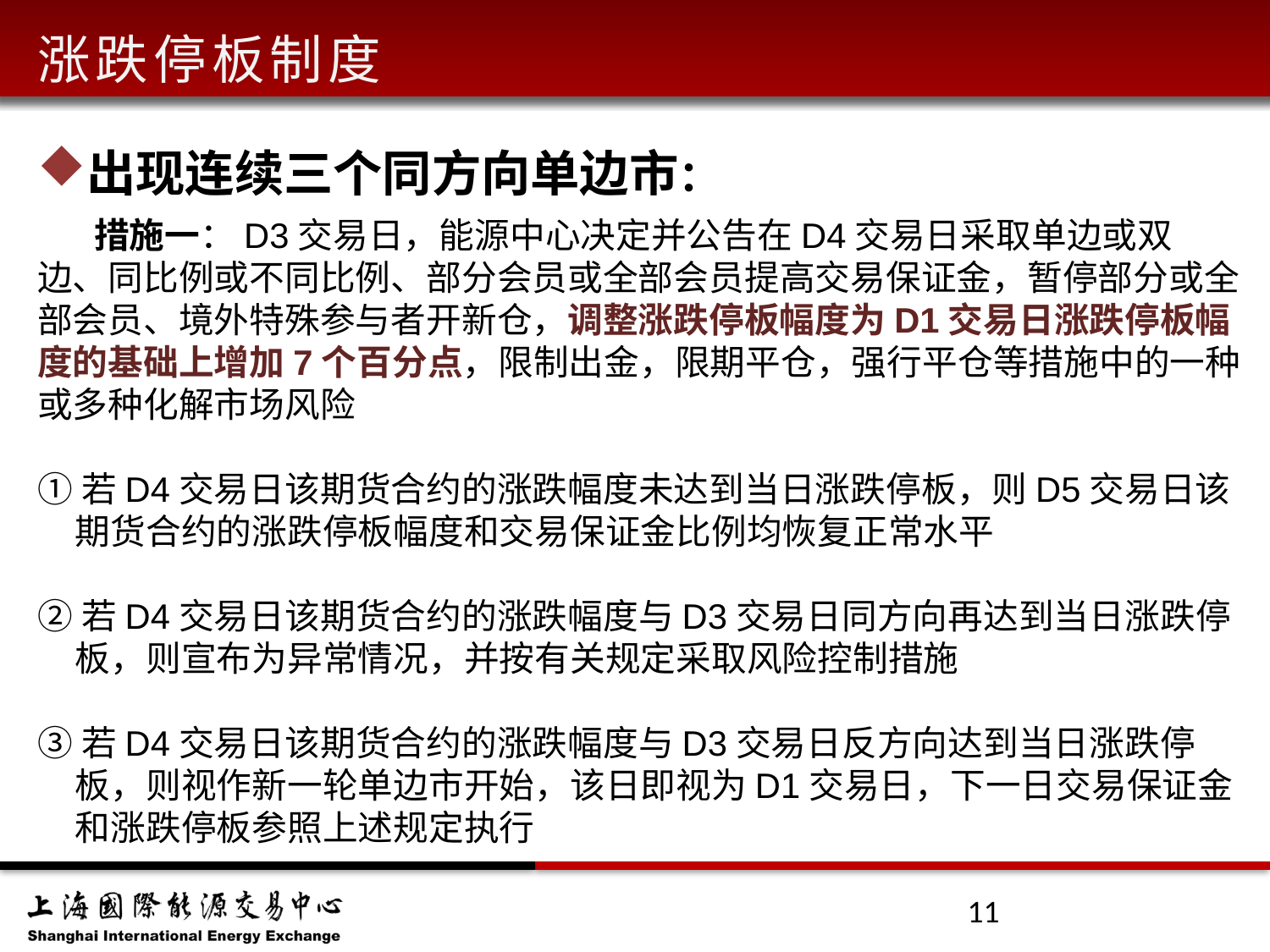

涨跌停板制度
出现连续三个同方向单边市：

      措施一：D3交易日，能源中心决定并公告在D4交易日采取单边或双边、同比例或不同比例、部分会员或全部会员提高交易保证金，暂停部分或全部会员、境外特殊参与者开新仓，调整涨跌停板幅度为D1交易日涨跌停板幅度的基础上增加7个百分点，限制出金，限期平仓，强行平仓等措施中的一种或多种化解市场风险

①若D4交易日该期货合约的涨跌幅度未达到当日涨跌停板，则D5交易日该期货合约的涨跌停板幅度和交易保证金比例均恢复正常水平

②若D4交易日该期货合约的涨跌幅度与D3交易日同方向再达到当日涨跌停板，则宣布为异常情况，并按有关规定采取风险控制措施

③若D4交易日该期货合约的涨跌幅度与D3交易日反方向达到当日涨跌停板，则视作新一轮单边市开始，该日即视为D1交易日，下一日交易保证金和涨跌停板参照上述规定执行
11